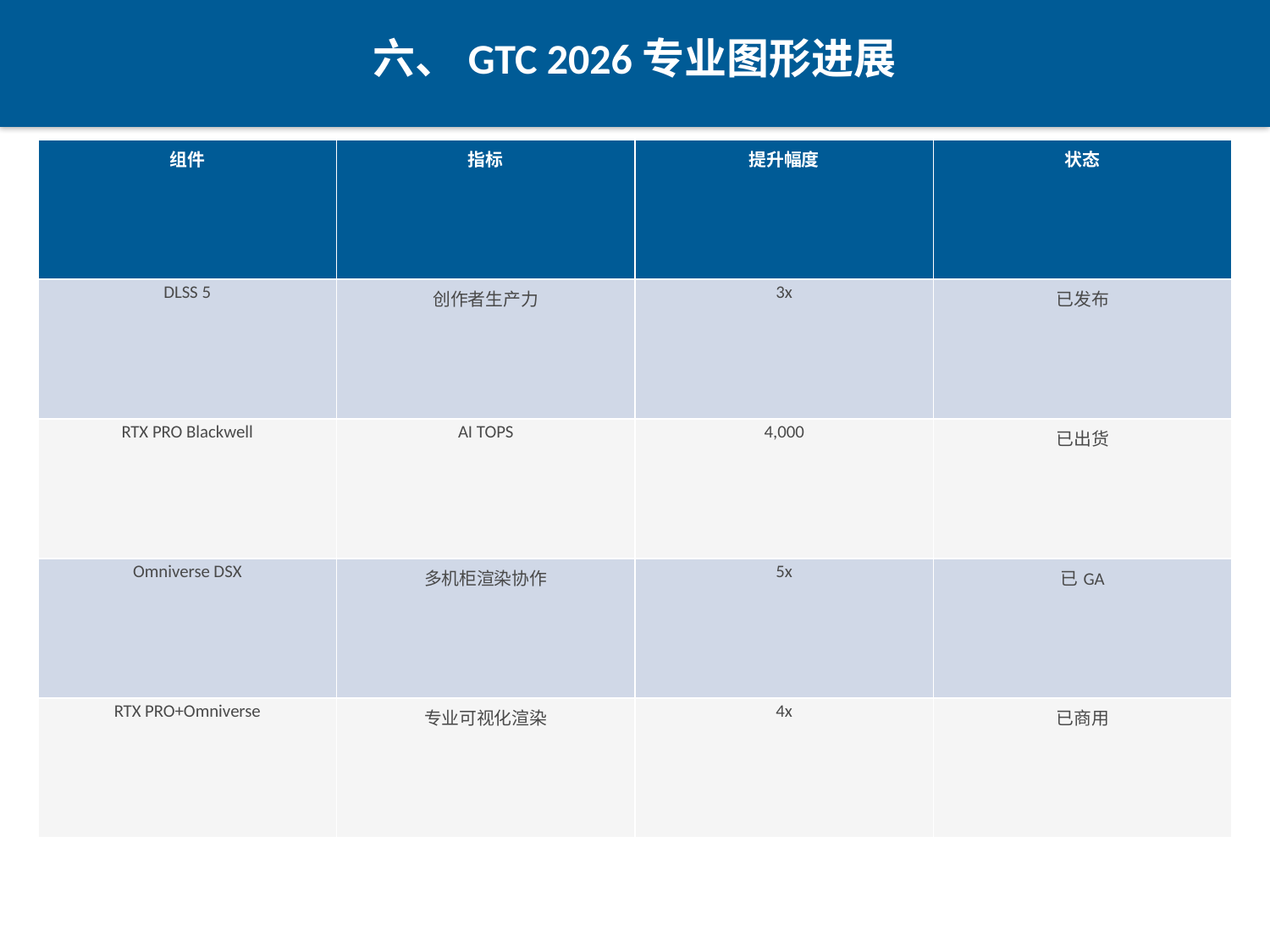

六、GTC 2026专业图形进展
| 组件 | 指标 | 提升幅度 | 状态 |
| --- | --- | --- | --- |
| DLSS 5 | 创作者生产力 | 3x | 已发布 |
| RTX PRO Blackwell | AI TOPS | 4,000 | 已出货 |
| Omniverse DSX | 多机柜渲染协作 | 5x | 已GA |
| RTX PRO+Omniverse | 专业可视化渲染 | 4x | 已商用 |